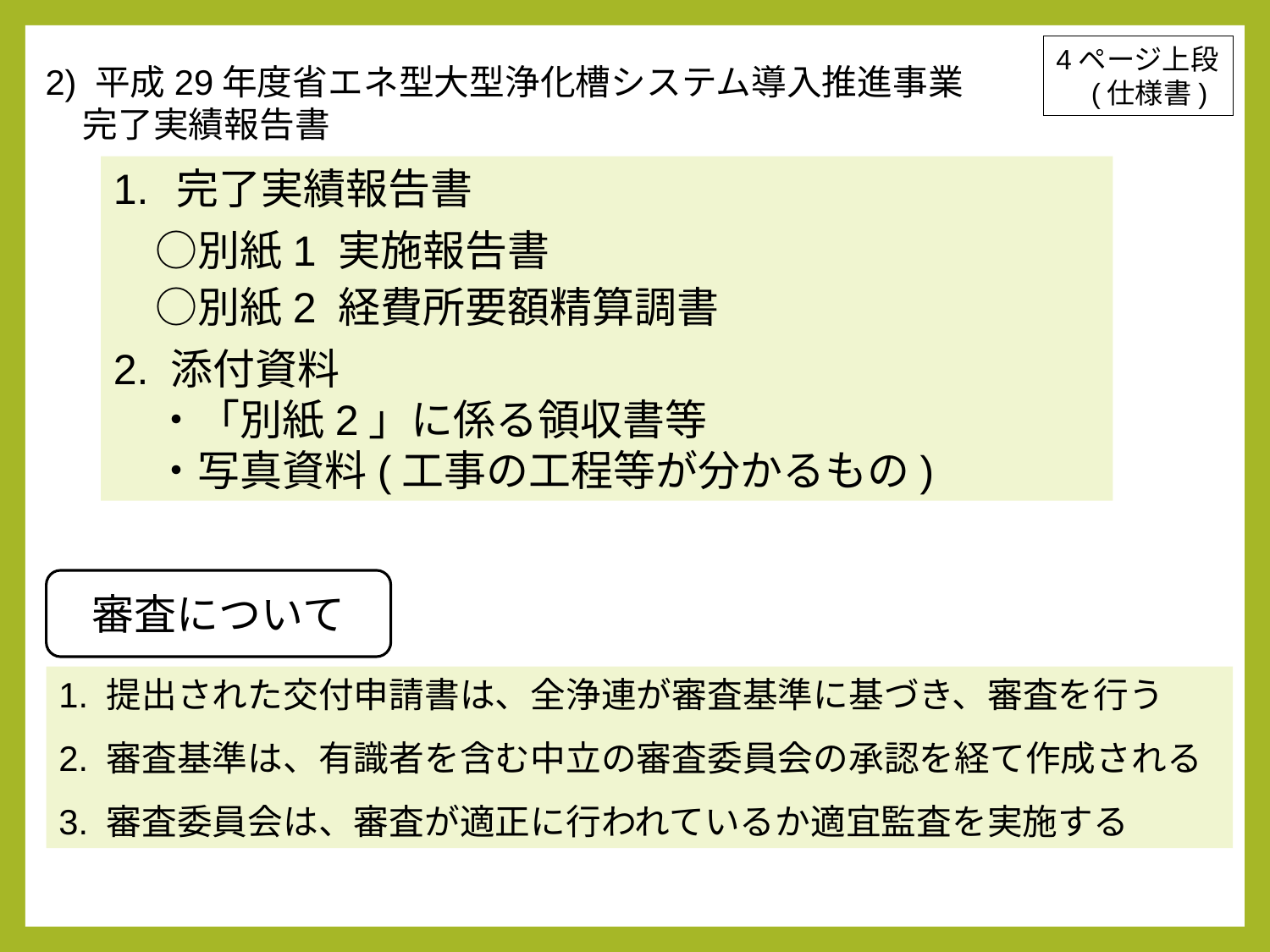

4ページ上段
　(仕様書)
2) 平成29年度省エネ型大型浄化槽システム導入推進事業
    完了実績報告書
完了実績報告書

　○別紙1 実施報告書

　○別紙2 経費所要額精算調書

2. 添付資料
　・「別紙2」に係る領収書等
　・写真資料(工事の工程等が分かるもの)
審査について
1. 提出された交付申請書は、全浄連が審査基準に基づき、審査を行う

2. 審査基準は、有識者を含む中立の審査委員会の承認を経て作成される

3. 審査委員会は、審査が適正に行われているか適宜監査を実施する